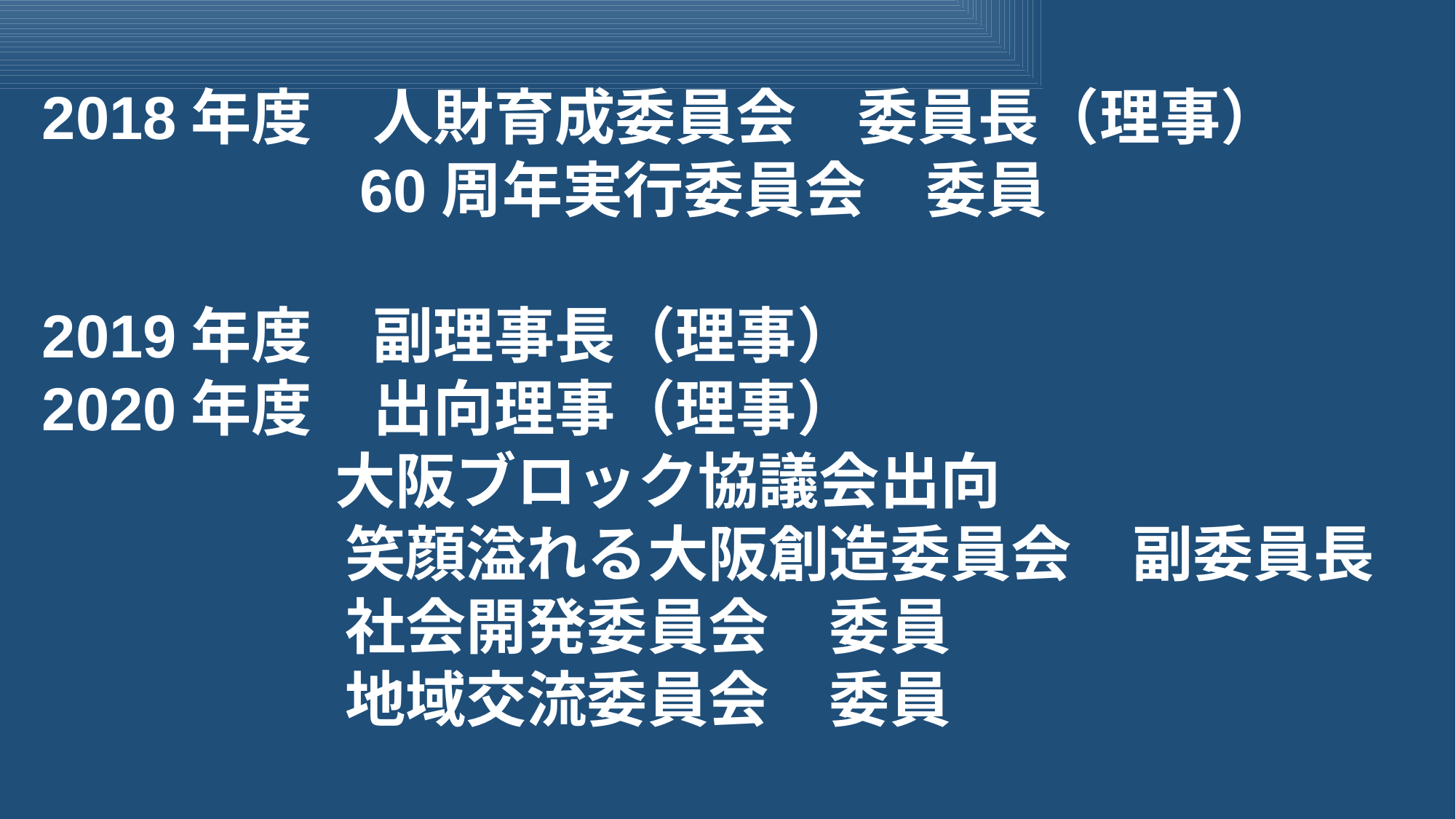

2018年度　人財育成委員会　委員長（理事）
　　　　　60周年実行委員会　委員

2019年度　副理事長（理事）
2020年度　出向理事（理事）
		　 大阪ブロック協議会出向
　　　　　笑顔溢れる大阪創造委員会　副委員長
　　　　　社会開発委員会　委員
　　　　　地域交流委員会　委員